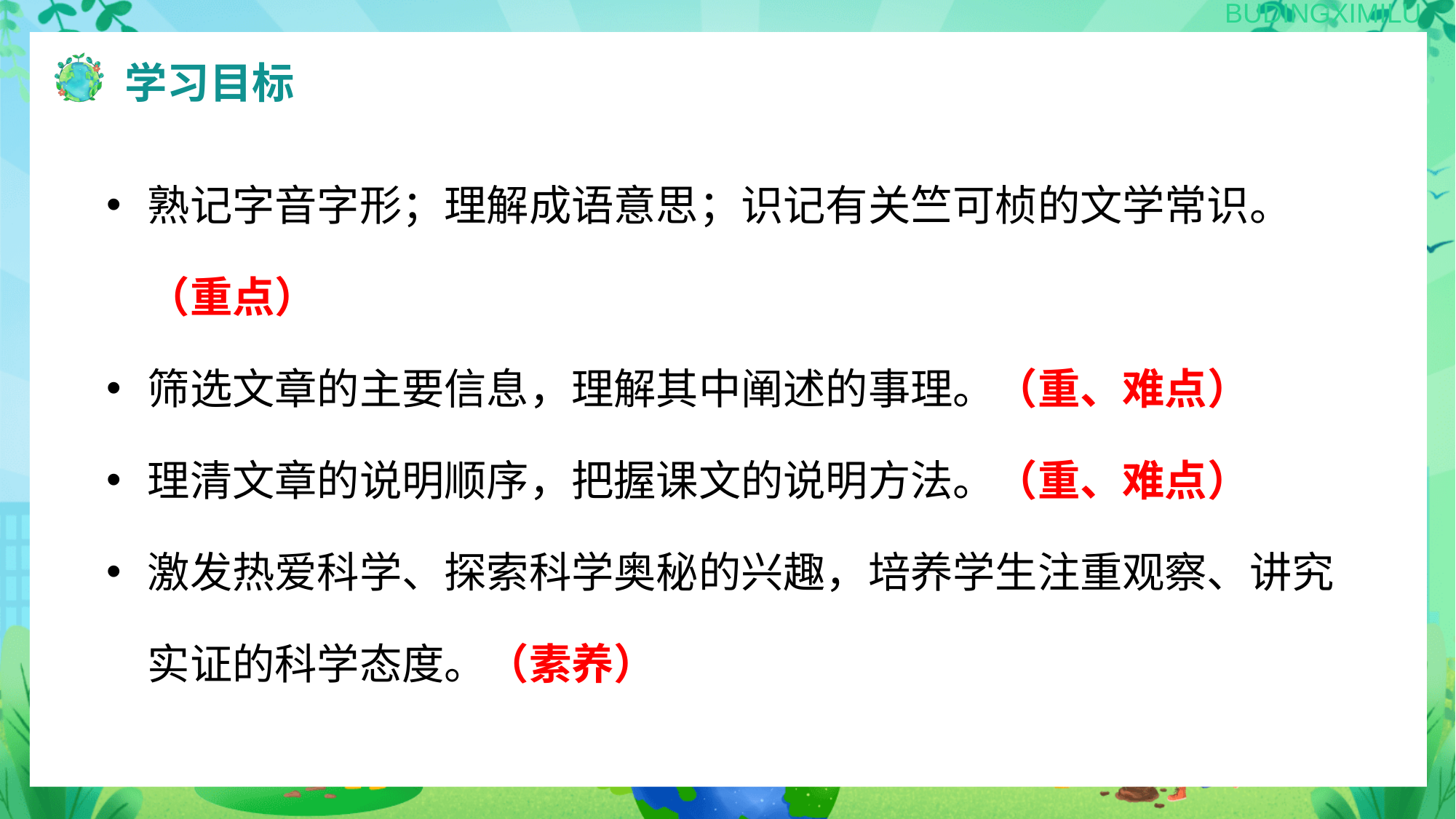

学习目标
熟记字音字形；理解成语意思；识记有关竺可桢的文学常识。（重点）
筛选文章的主要信息，理解其中阐述的事理。（重、难点）
理清文章的说明顺序，把握课文的说明方法。（重、难点）
激发热爱科学、探索科学奥秘的兴趣，培养学生注重观察、讲究实证的科学态度。（素养）